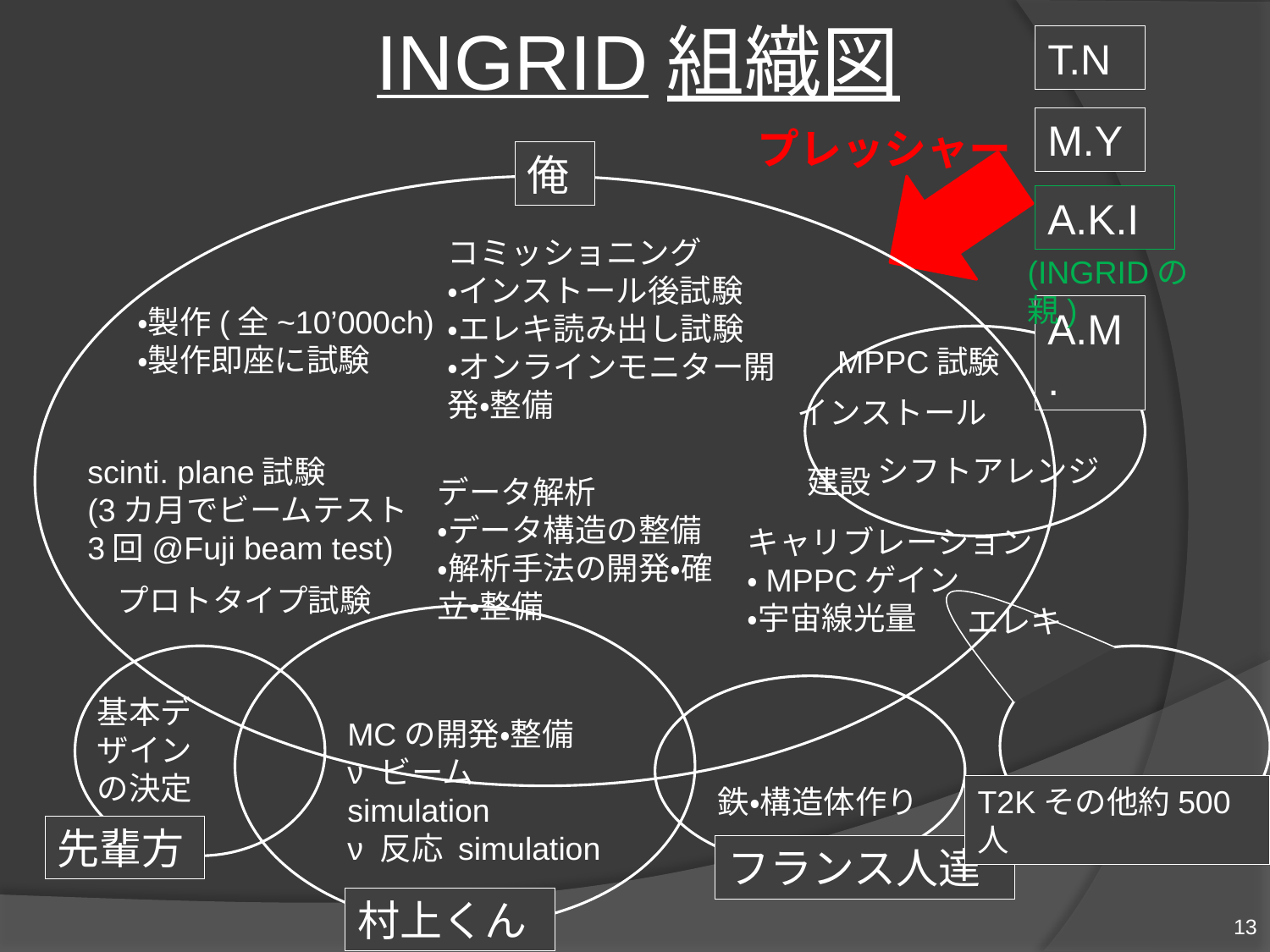

INGRID組織図
T.N
M.Y
プレッシャー
俺

A.K.I
コミッショニング
・インストール後試験
・エレキ読み出し試験
・オンラインモニター開発・整備
(INGRIDの親)
・製作(全~10’000ch)
・製作即座に試験
A.M.

MPPC試験
インストール
シフトアレンジ
scinti. plane試験
(3カ月でビームテスト3回@Fuji beam test)
建設
データ解析
・データ構造の整備
・解析手法の開発・確立・整備
キャリブレーション
・MPPCゲイン
・宇宙線光量
プロトタイプ試験

エレキ

基本デザインの決定
MCの開発・整備
ν ビーム simulation
ν 反応 simulation
鉄・構造体作り
T2Kその他約500人
先輩方
フランス人達
村上くん
13